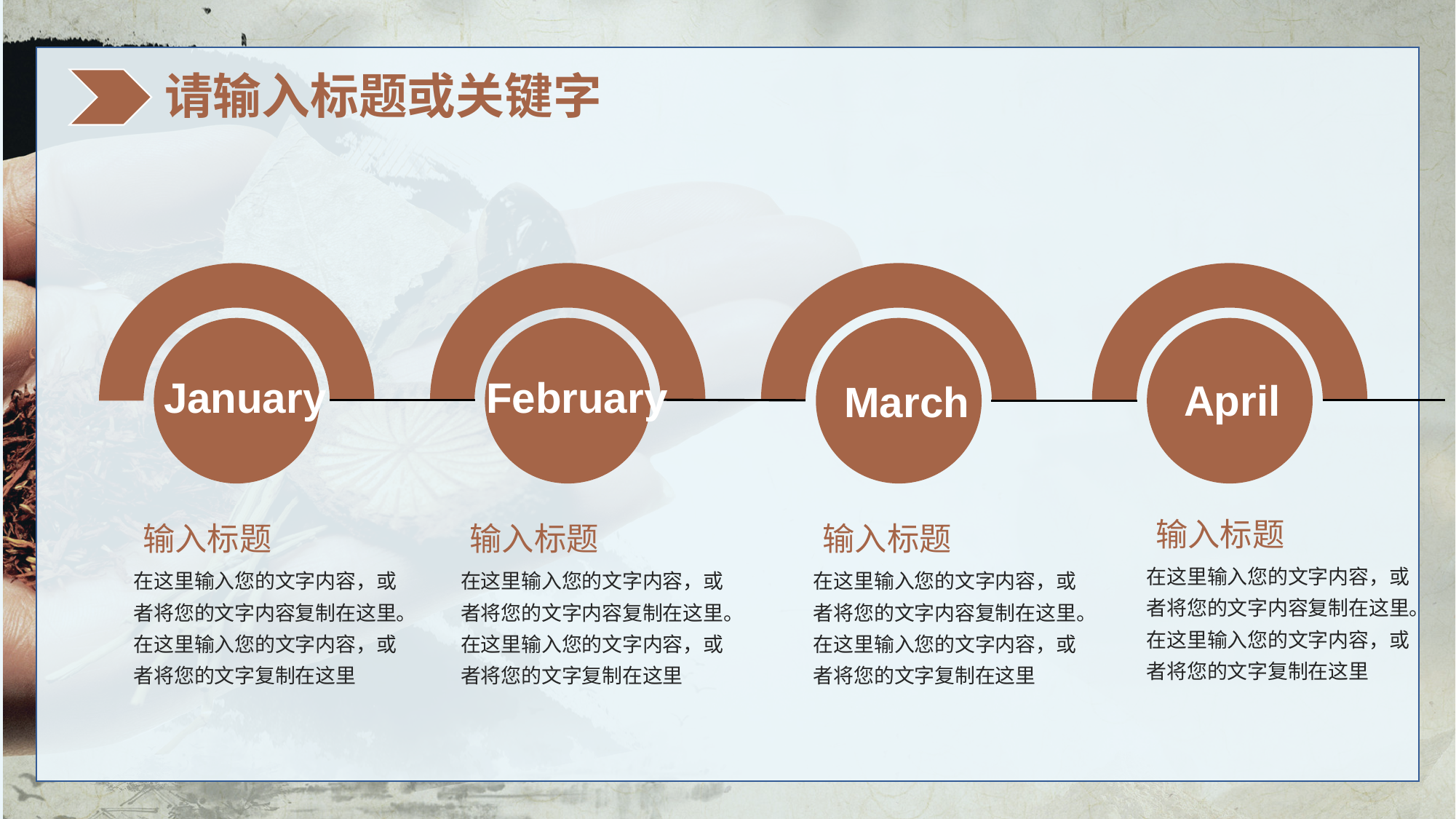

请输入标题或关键字

January
February
April
March
输入标题
输入标题
输入标题
输入标题
在这里输入您的文字内容，或者将您的文字内容复制在这里。在这里输入您的文字内容，或者将您的文字复制在这里
在这里输入您的文字内容，或者将您的文字内容复制在这里。在这里输入您的文字内容，或者将您的文字复制在这里
在这里输入您的文字内容，或者将您的文字内容复制在这里。在这里输入您的文字内容，或者将您的文字复制在这里
在这里输入您的文字内容，或者将您的文字内容复制在这里。在这里输入您的文字内容，或者将您的文字复制在这里